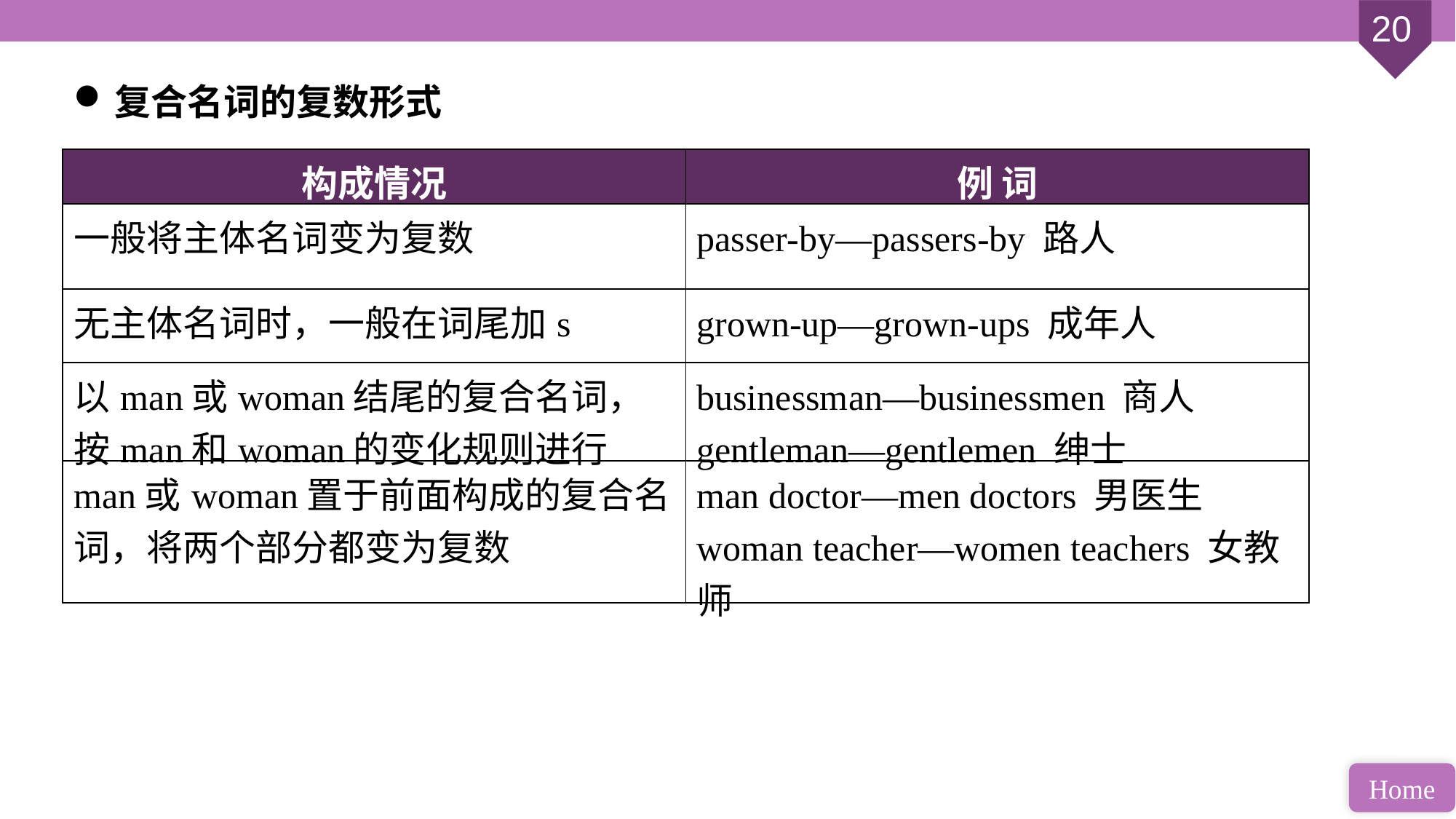

复合名词的复数形式
| 构成情况 | 例 词 |
| --- | --- |
| 一般将主体名词变为复数 | passer-by—passers-by 路人 |
| 无主体名词时，一般在词尾加s | grown-up—grown-ups 成年人 |
| 以man或woman结尾的复合名词，按man和woman的变化规则进行 | businessman—businessmen 商人 gentleman—gentlemen 绅士 |
| man或woman置于前面构成的复合名词，将两个部分都变为复数 | man doctor—men doctors 男医生 woman teacher—women teachers 女教师 |